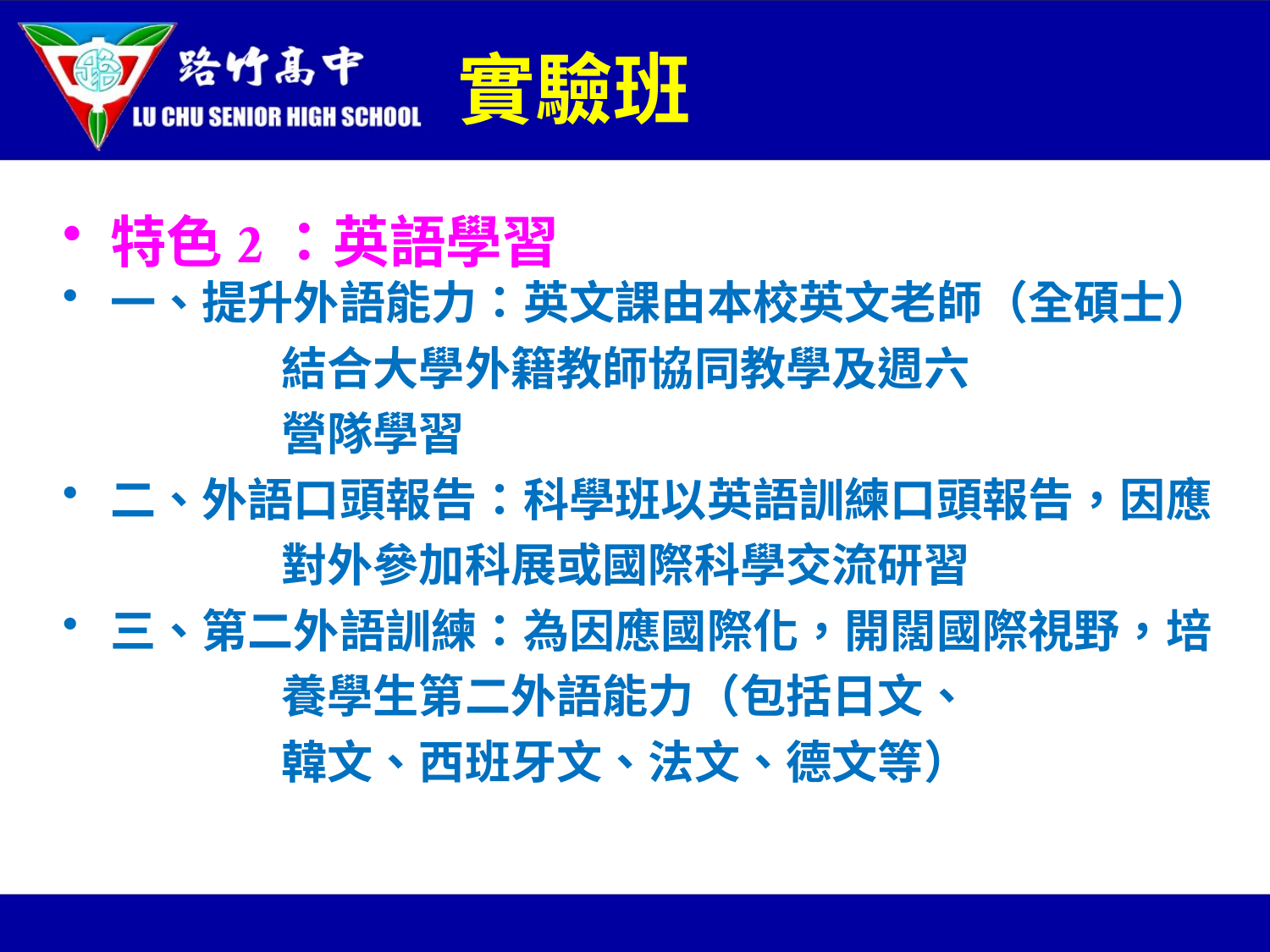

# 實驗班
特色2：英語學習
一、提升外語能力：英文課由本校英文老師（全碩士）
                    結合大學外籍教師協同教學及週六
                    營隊學習
二、外語口頭報告：科學班以英語訓練口頭報告，因應
                    對外參加科展或國際科學交流研習
三、第二外語訓練：為因應國際化，開闊國際視野，培
                    養學生第二外語能力（包括日文、
                    韓文、西班牙文、法文、德文等）